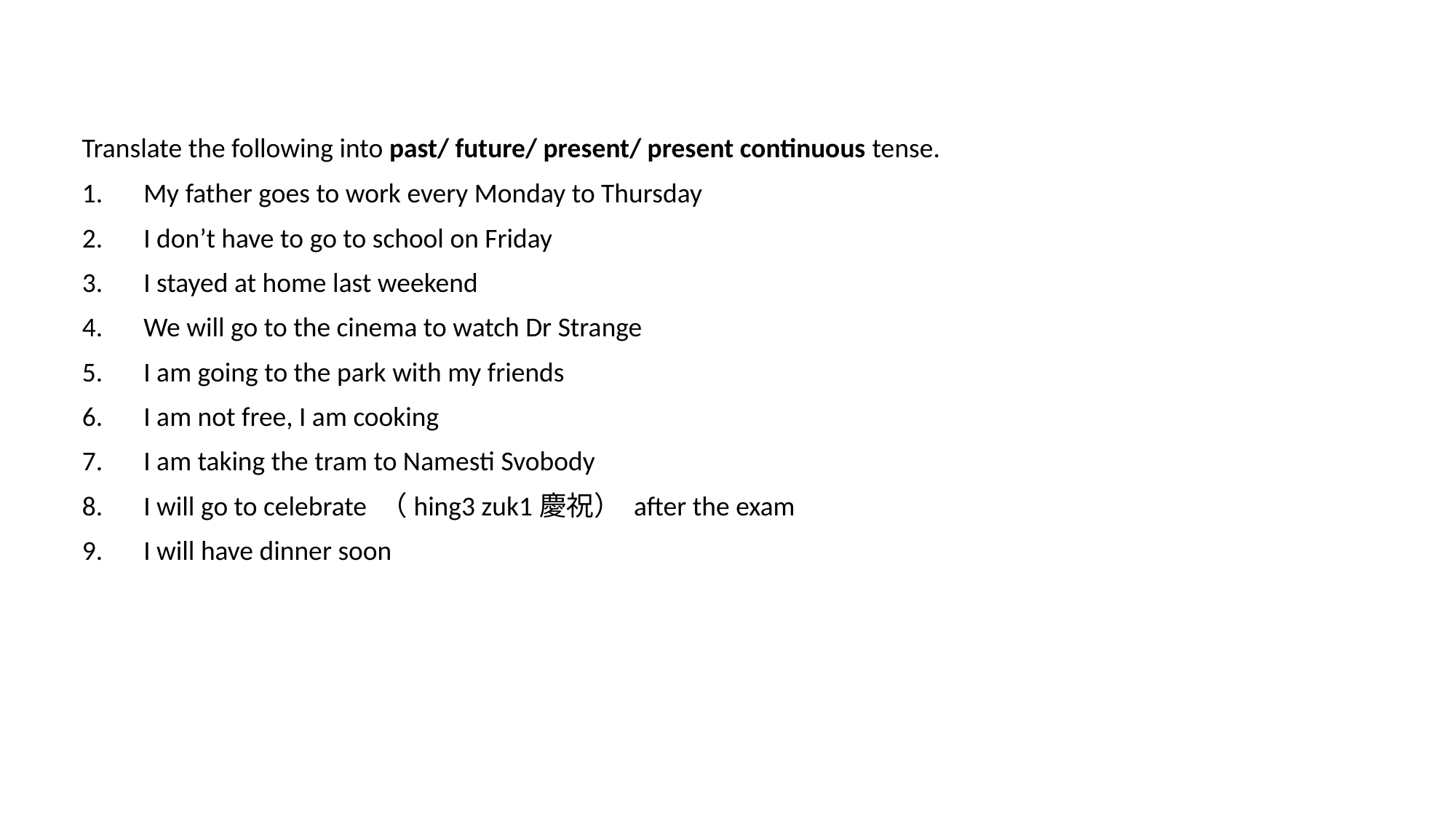

Translate the following into past/ future/ present/ present continuous tense.
My father goes to work every Monday to Thursday
I don’t have to go to school on Friday
I stayed at home last weekend
We will go to the cinema to watch Dr Strange
I am going to the park with my friends
I am not free, I am cooking
I am taking the tram to Namesti Svobody
I will go to celebrate （hing3 zuk1慶祝） after the exam
I will have dinner soon